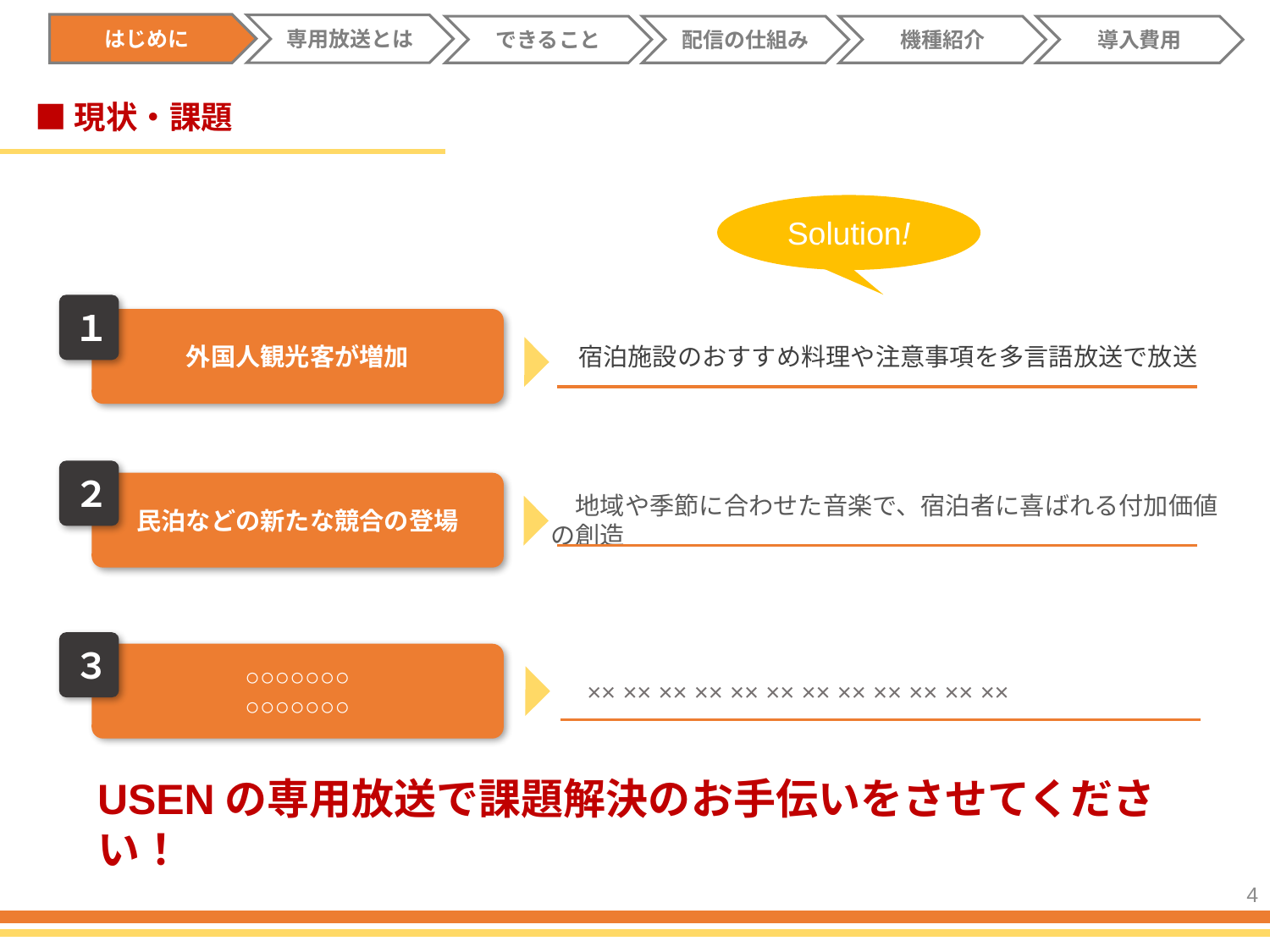

はじめに
専用放送とは
できること
配信の仕組み
機種紹介
導入費用
■現状・課題
Solution!

１
外国人観光客が増加
　宿泊施設のおすすめ料理や注意事項を多言語放送で放送

２
民泊などの新たな競合の登場
　地域や季節に合わせた音楽で、宿泊者に喜ばれる付加価値の創造

３
○○○○○○○
○○○○○○○
　×× ×× ×× ×× ×× ×× ×× ×× ×× ×× ×× ××

USENの専用放送で課題解決のお手伝いをさせてください！
4